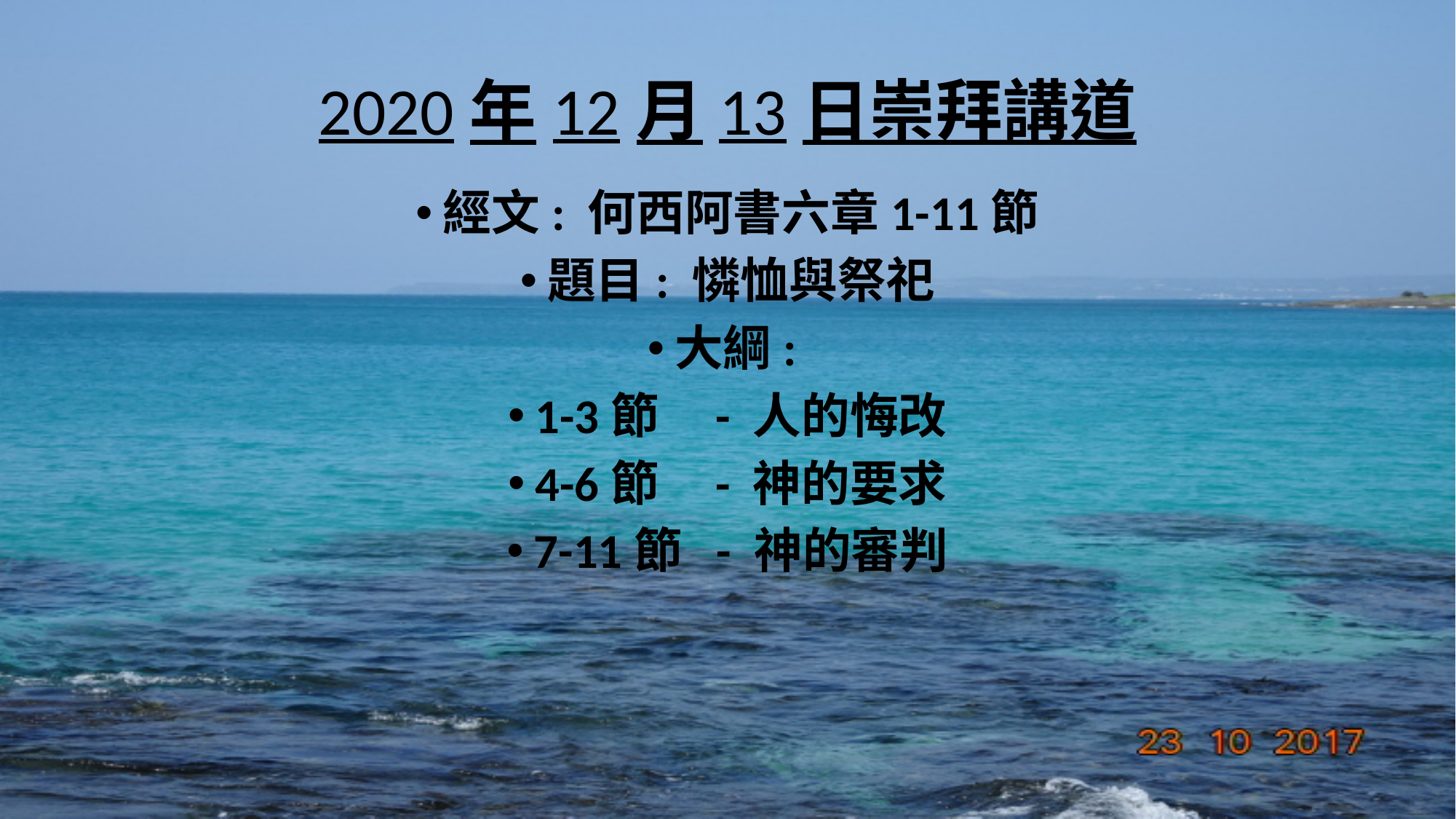

# 2020年12月13日崇拜講道
經文: 何西阿書六章1-11節
題目: 憐恤與祭祀
大綱:
1-3節    - 人的悔改
4-6節    - 神的要求
7-11節  - 神的審判